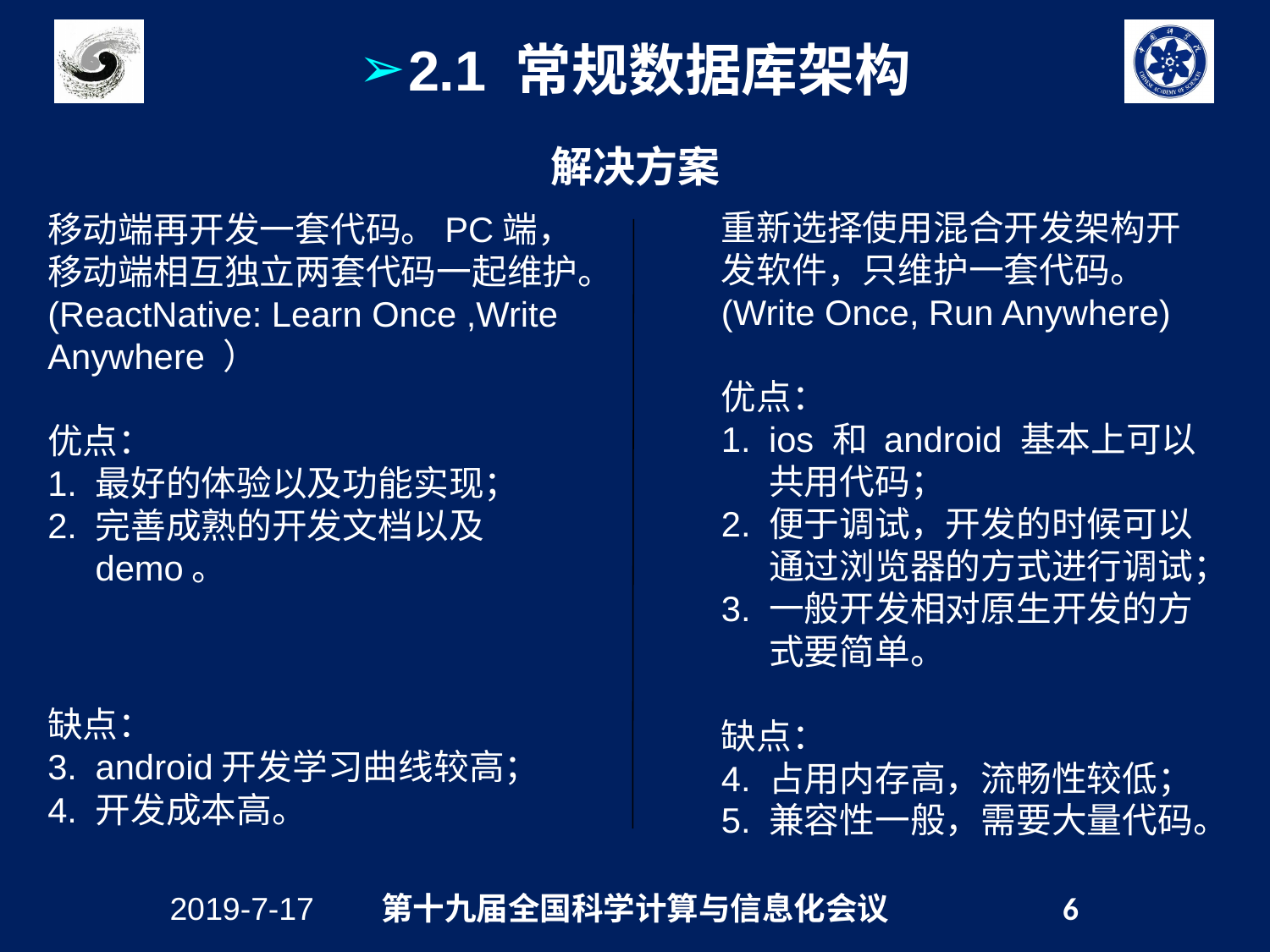

2.1 常规数据库架构
解决方案
重新选择使用混合开发架构开发软件，只维护一套代码。(Write Once, Run Anywhere)

优点：
ios 和 android 基本上可以共用代码；
便于调试，开发的时候可以通过浏览器的方式进行调试；
一般开发相对原生开发的方式要简单。

缺点：
占用内存高，流畅性较低；
兼容性一般，需要大量代码。
移动端再开发一套代码。PC端，移动端相互独立两套代码一起维护。(ReactNative: Learn Once ,Write Anywhere ）

优点：
最好的体验以及功能实现；
完善成熟的开发文档以及demo。

缺点：
android开发学习曲线较高；
开发成本高。